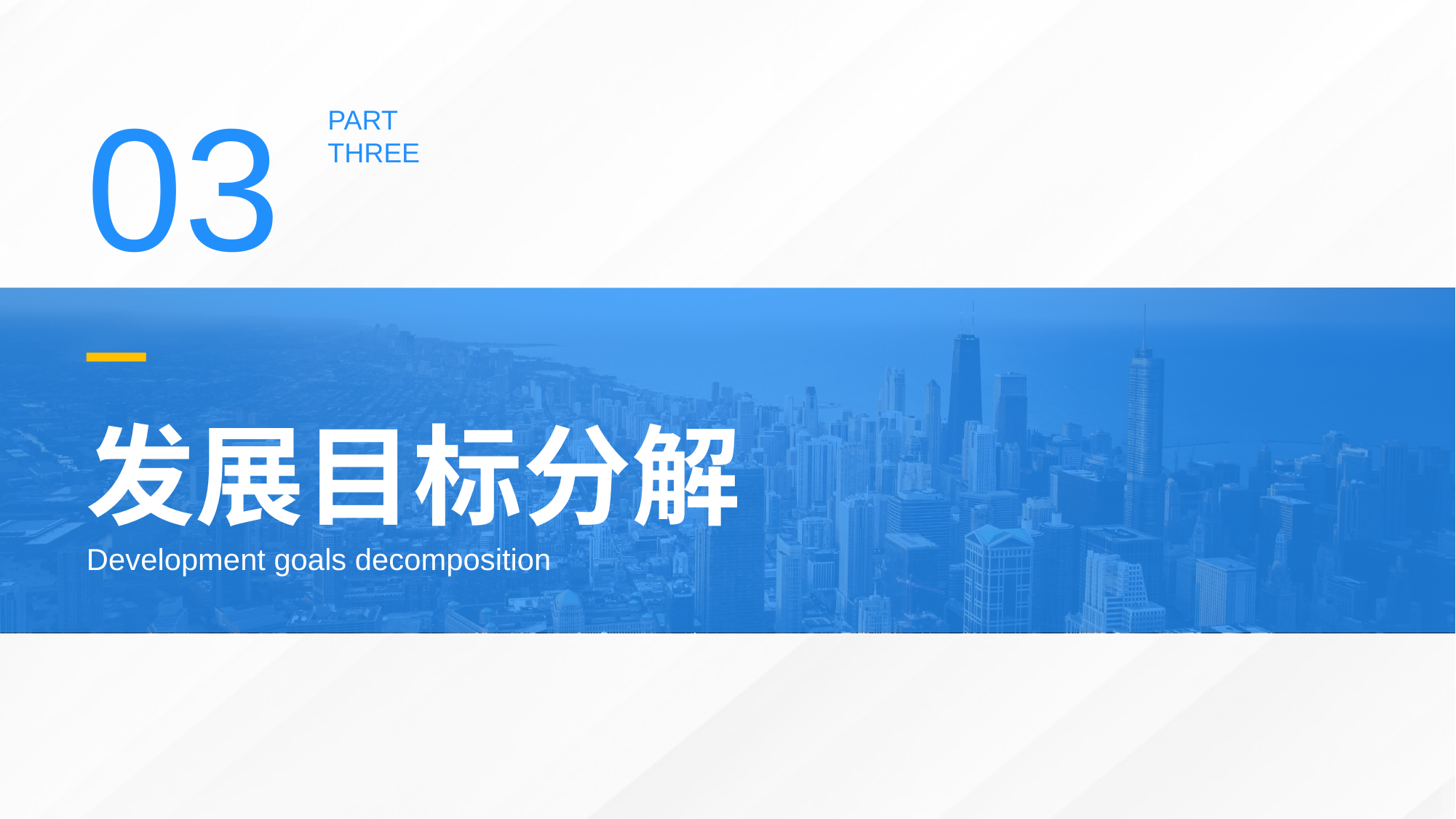

03
PART
THREE

发展目标分解
Development goals decomposition